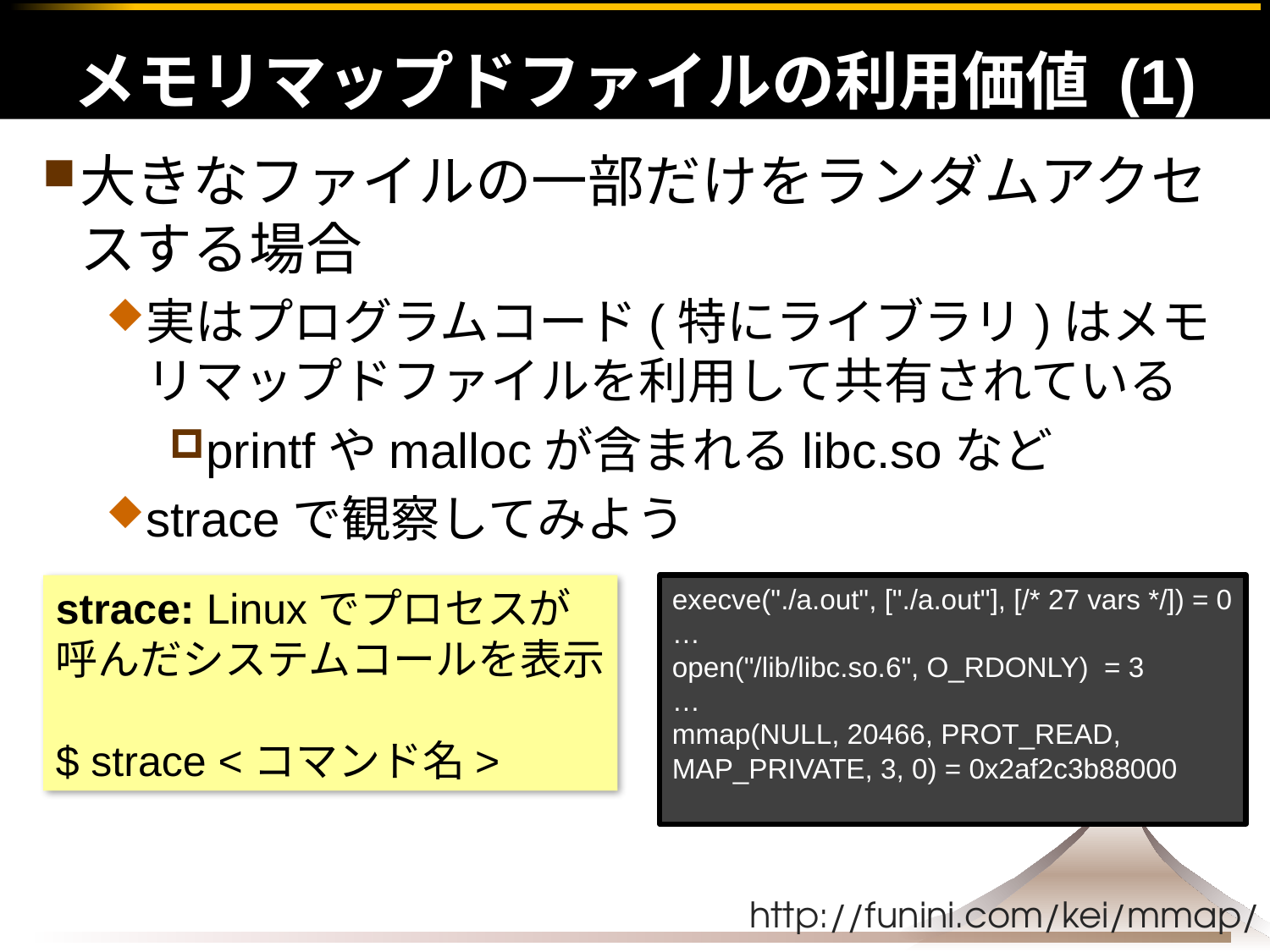

# メモリマップドファイルの利用価値 (1)
大きなファイルの一部だけをランダムアクセスする場合
実はプログラムコード(特にライブラリ)はメモリマップドファイルを利用して共有されている
printfやmallocが含まれるlibc.soなど
straceで観察してみよう
strace: Linuxでプロセスが
呼んだシステムコールを表示

$ strace <コマンド名>
execve("./a.out", ["./a.out"], [/* 27 vars */]) = 0
…
open("/lib/libc.so.6", O_RDONLY)  = 3
…
mmap(NULL, 20466, PROT_READ,
MAP_PRIVATE, 3, 0) = 0x2af2c3b88000